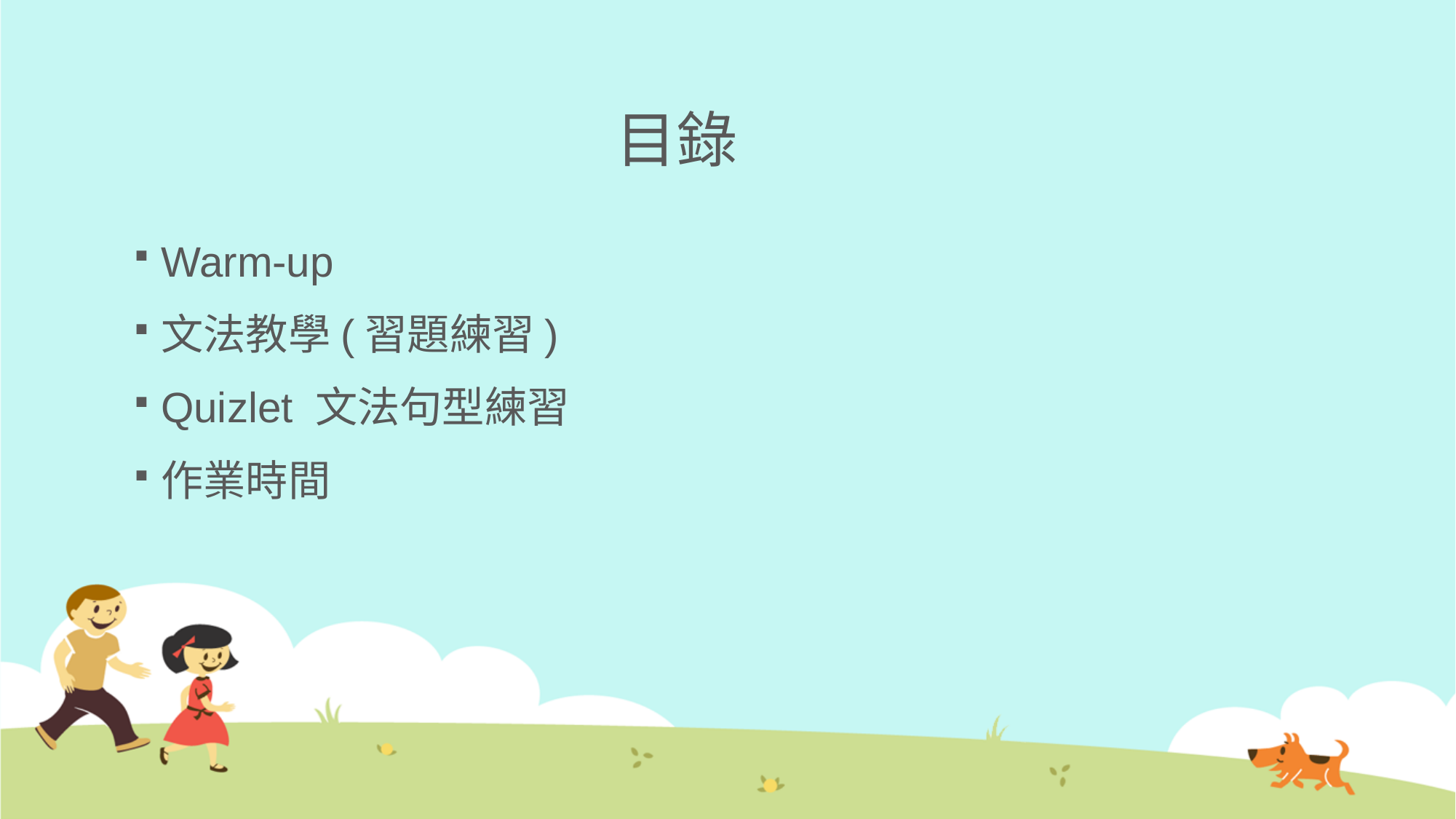

# 目錄
Warm-up
文法教學(習題練習)
Quizlet 文法句型練習
作業時間